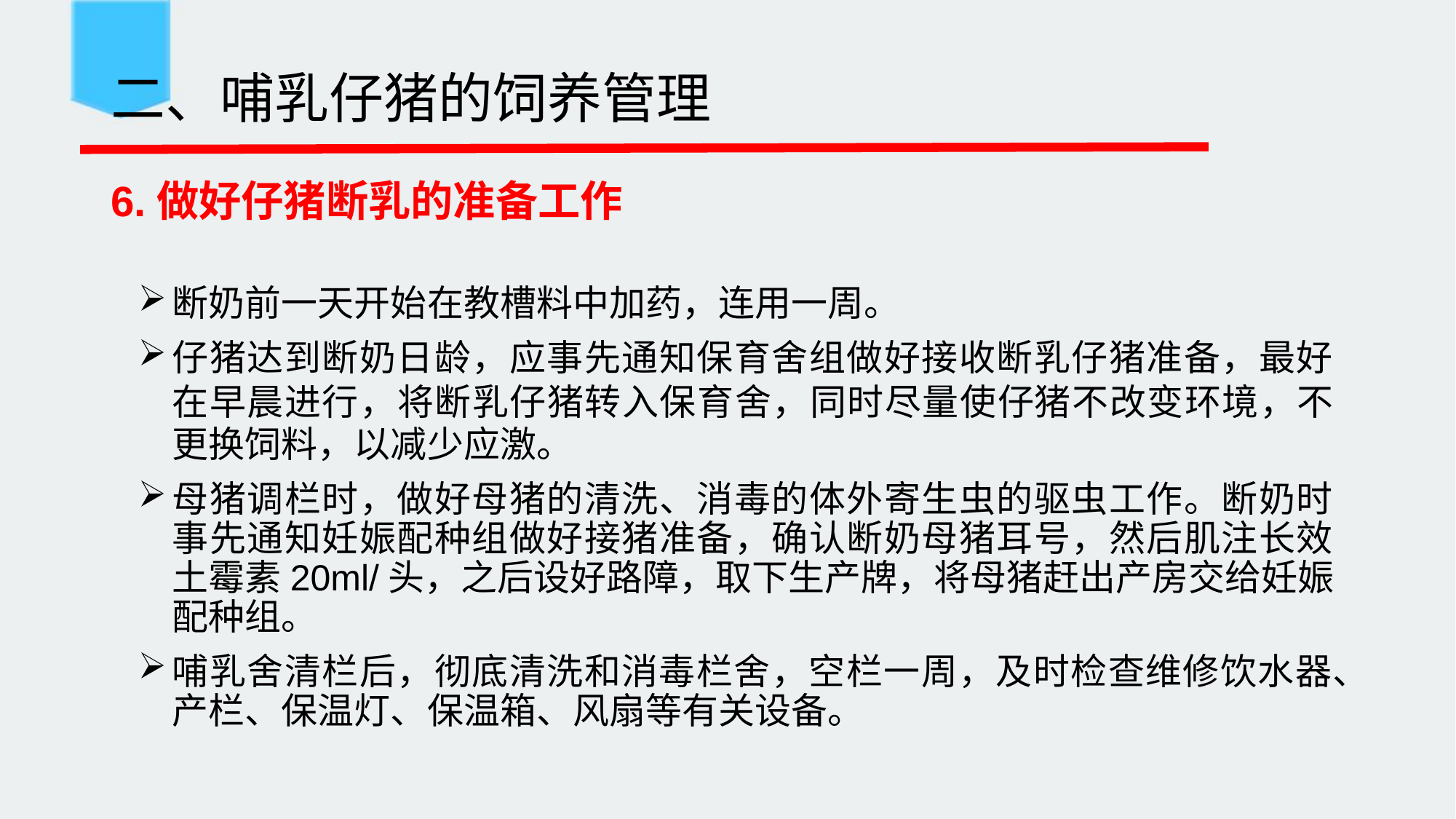

二、哺乳仔猪的饲养管理

6.做好仔猪断乳的准备工作

断奶前一天开始在教槽料中加药，连用一周。
仔猪达到断奶日龄，应事先通知保育舍组做好接收断乳仔猪准备，最好在早晨进行，将断乳仔猪转入保育舍，同时尽量使仔猪不改变环境，不更换饲料，以减少应激。
母猪调栏时，做好母猪的清洗、消毒的体外寄生虫的驱虫工作。断奶时事先通知妊娠配种组做好接猪准备，确认断奶母猪耳号，然后肌注长效土霉素20ml/头，之后设好路障，取下生产牌，将母猪赶出产房交给妊娠配种组。
哺乳舍清栏后，彻底清洗和消毒栏舍，空栏一周，及时检查维修饮水器、产栏、保温灯、保温箱、风扇等有关设备。